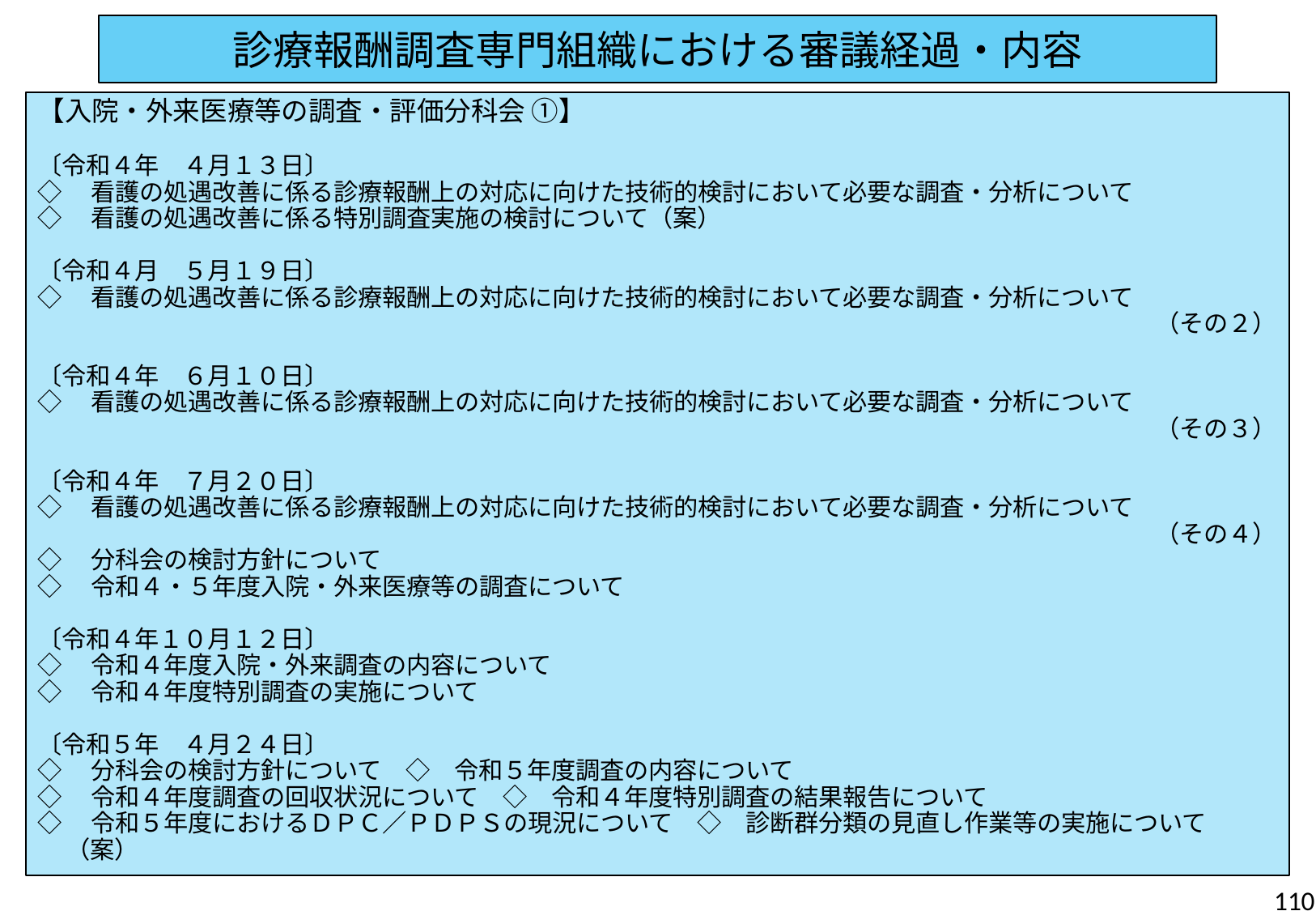

診療報酬調査専門組織における審議経過・内容
【入院・外来医療等の調査・評価分科会 ①】

〔令和４年　４月１３日〕
◇　看護の処遇改善に係る診療報酬上の対応に向けた技術的検討において必要な調査・分析について
◇　看護の処遇改善に係る特別調査実施の検討について（案）

〔令和４月　５月１９日〕
◇　看護の処遇改善に係る診療報酬上の対応に向けた技術的検討において必要な調査・分析について
（その２）

〔令和４年　６月１０日〕
◇　看護の処遇改善に係る診療報酬上の対応に向けた技術的検討において必要な調査・分析について
（その３）

〔令和４年　７月２０日〕
◇　看護の処遇改善に係る診療報酬上の対応に向けた技術的検討において必要な調査・分析について
（その４）
◇　分科会の検討方針について
◇　令和４・５年度入院・外来医療等の調査について

〔令和４年１０月１２日〕
◇　令和４年度入院・外来調査の内容について
◇　令和４年度特別調査の実施について

〔令和５年　４月２４日〕
◇　分科会の検討方針について　◇　令和５年度調査の内容について
◇　令和４年度調査の回収状況について　◇　令和４年度特別調査の結果報告について
◇　令和５年度におけるＤＰＣ／ＰＤＰＳの現況について　◇　診断群分類の見直し作業等の実施について（案）
110